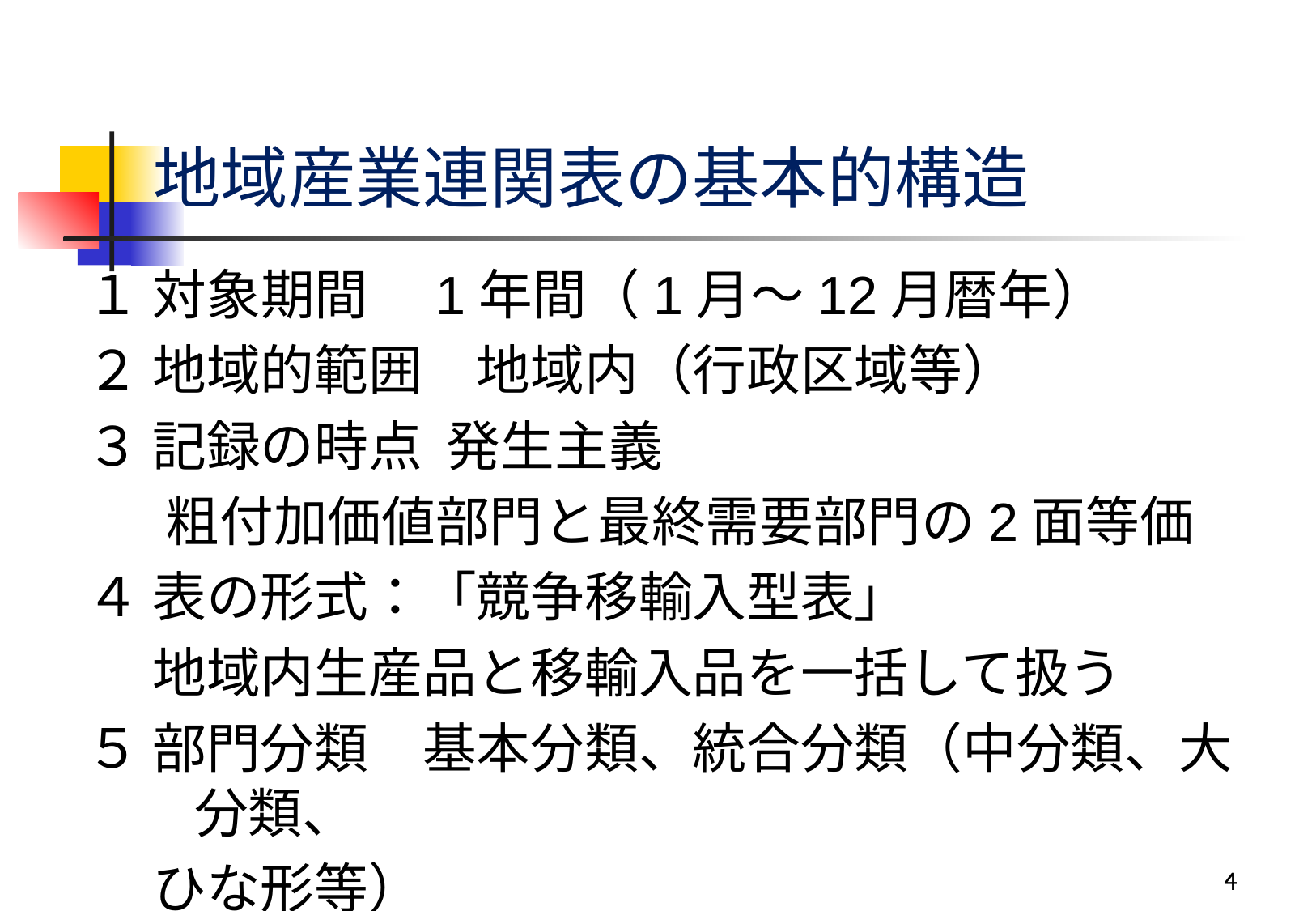

# 地域産業連関表の基本的構造
１ 対象期間　1年間（1月～12月暦年）
２ 地域的範囲　地域内（行政区域等）
３ 記録の時点  発生主義
 　粗付加価値部門と最終需要部門の2面等価
４ 表の形式：「競争移輸入型表」
　 地域内生産品と移輸入品を一括して扱う
５ 部門分類　基本分類、統合分類（中分類、大分類、
　 ひな形等）
4